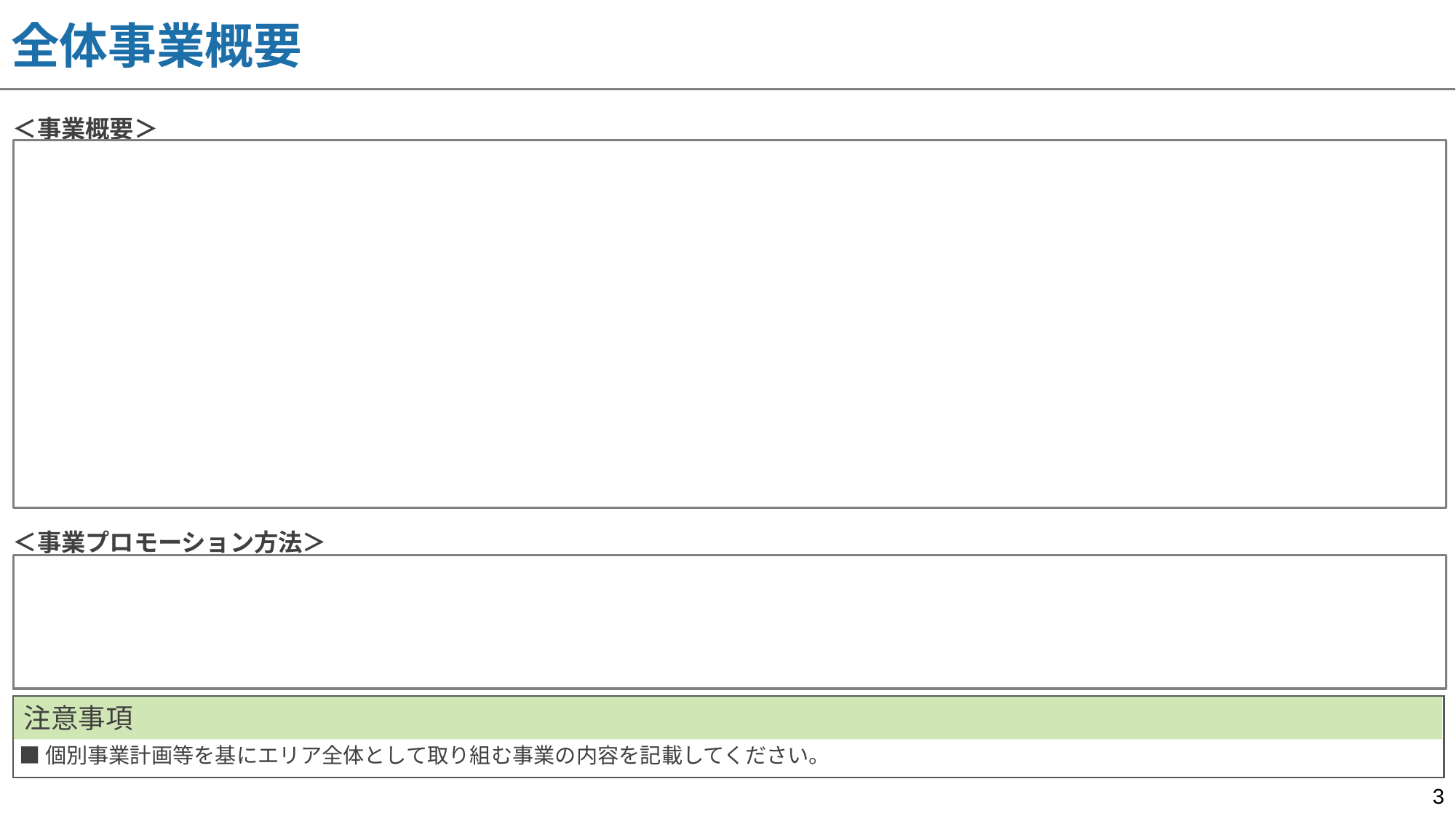

# 全体事業概要
＜事業概要＞

＜事業プロモーション方法＞

注意事項
■個別事業計画等を基にエリア全体として取り組む事業の内容を記載してください。

3